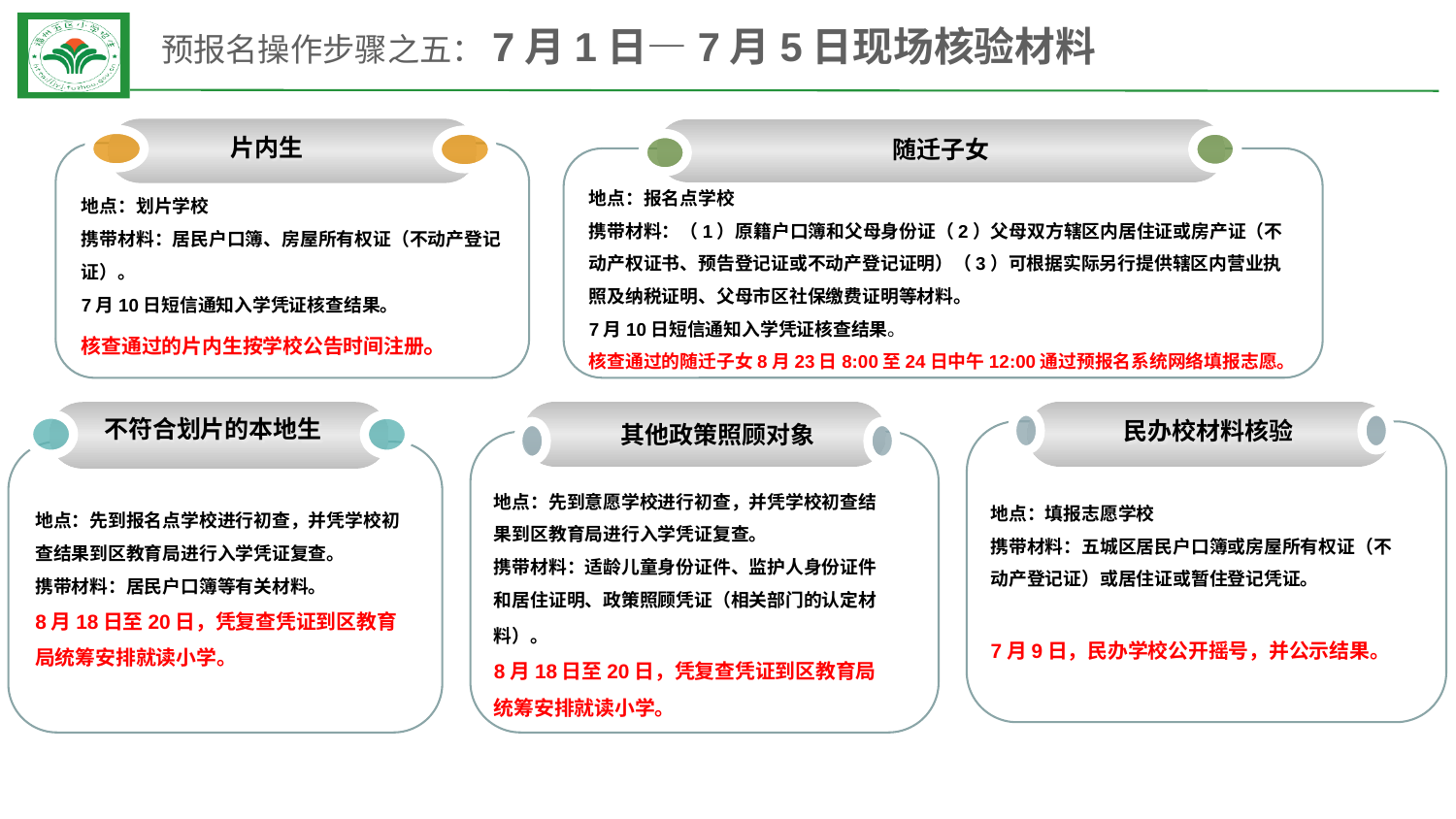

预报名操作步骤之五：7月1日—7月5日现场核验材料

片内生

随迁子女

地点：划片学校
携带材料：居民户口簿、房屋所有权证（不动产登记证）。
7月10日短信通知入学凭证核查结果。
核查通过的片内生按学校公告时间注册。

地点：报名点学校
携带材料：（1）原籍户口簿和父母身份证（2）父母双方辖区内居住证或房产证（不动产权证书、预告登记证或不动产登记证明）（3）可根据实际另行提供辖区内营业执照及纳税证明、父母市区社保缴费证明等材料。
7月10日短信通知入学凭证核查结果。
核查通过的随迁子女8月23日8:00至24日中午12:00通过预报名系统网络填报志愿。

其他政策照顾对象

民办校材料核验

不符合划片的本地生

地点：填报志愿学校
携带材料：五城区居民户口簿或房屋所有权证（不动产登记证）或居住证或暂住登记凭证。

7月9日，民办学校公开摇号，并公示结果。

地点：先到意愿学校进行初查，并凭学校初查结果到区教育局进行入学凭证复查。
携带材料：适龄儿童身份证件、监护人身份证件和居住证明、政策照顾凭证（相关部门的认定材料）。
8月18日至20日，凭复查凭证到区教育局统筹安排就读小学。

地点：先到报名点学校进行初查，并凭学校初查结果到区教育局进行入学凭证复查。
携带材料：居民户口簿等有关材料。
8月18日至20日，凭复查凭证到区教育局统筹安排就读小学。